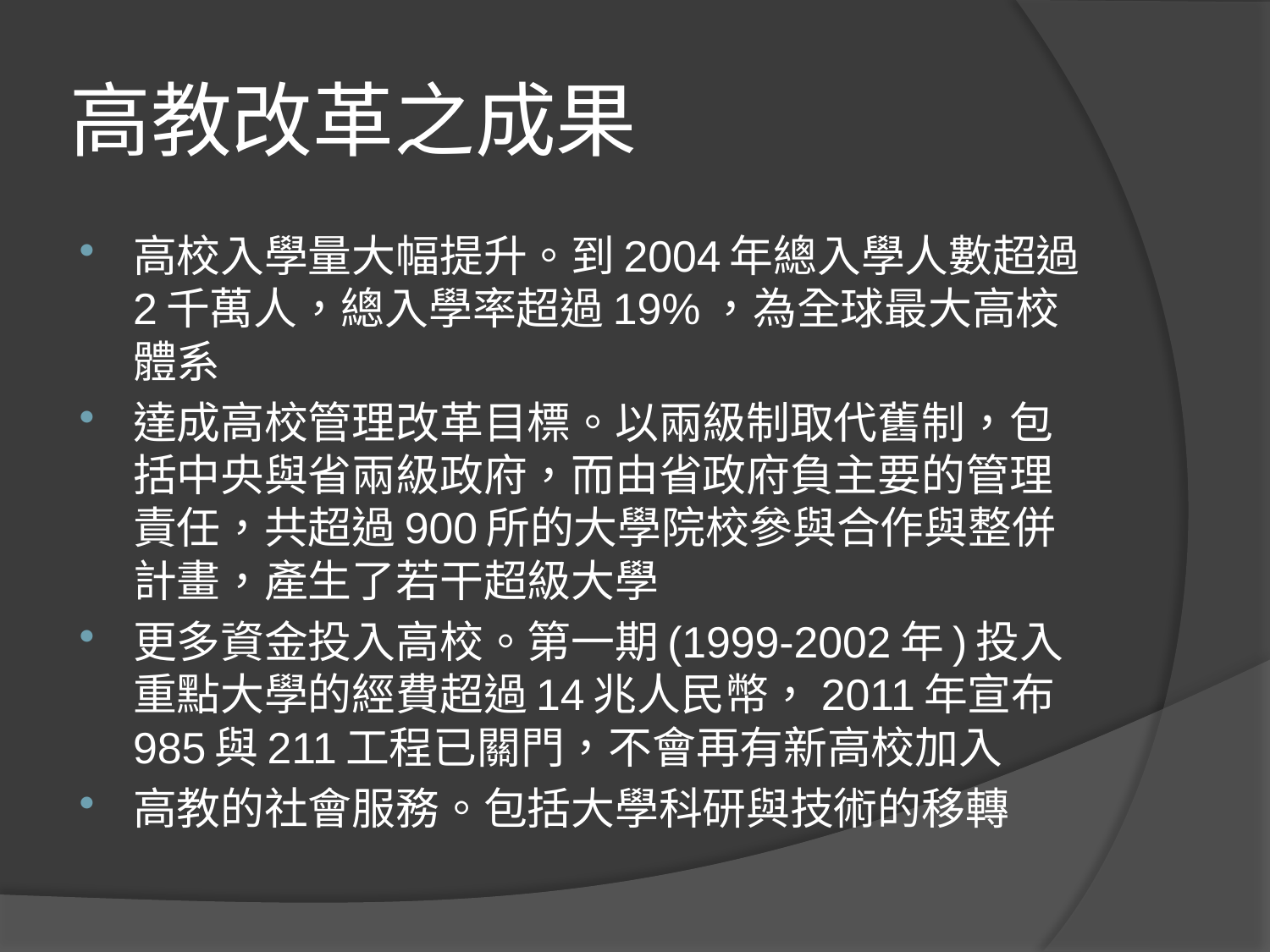

# 高教改革之成果
高校入學量大幅提升。到2004年總入學人數超過2千萬人，總入學率超過19%，為全球最大高校體系
達成高校管理改革目標。以兩級制取代舊制，包括中央與省兩級政府，而由省政府負主要的管理責任，共超過900所的大學院校參與合作與整併計畫，產生了若干超級大學
更多資金投入高校。第一期(1999-2002年)投入重點大學的經費超過14兆人民幣，2011年宣布985與211工程已關門，不會再有新高校加入
高教的社會服務。包括大學科研與技術的移轉